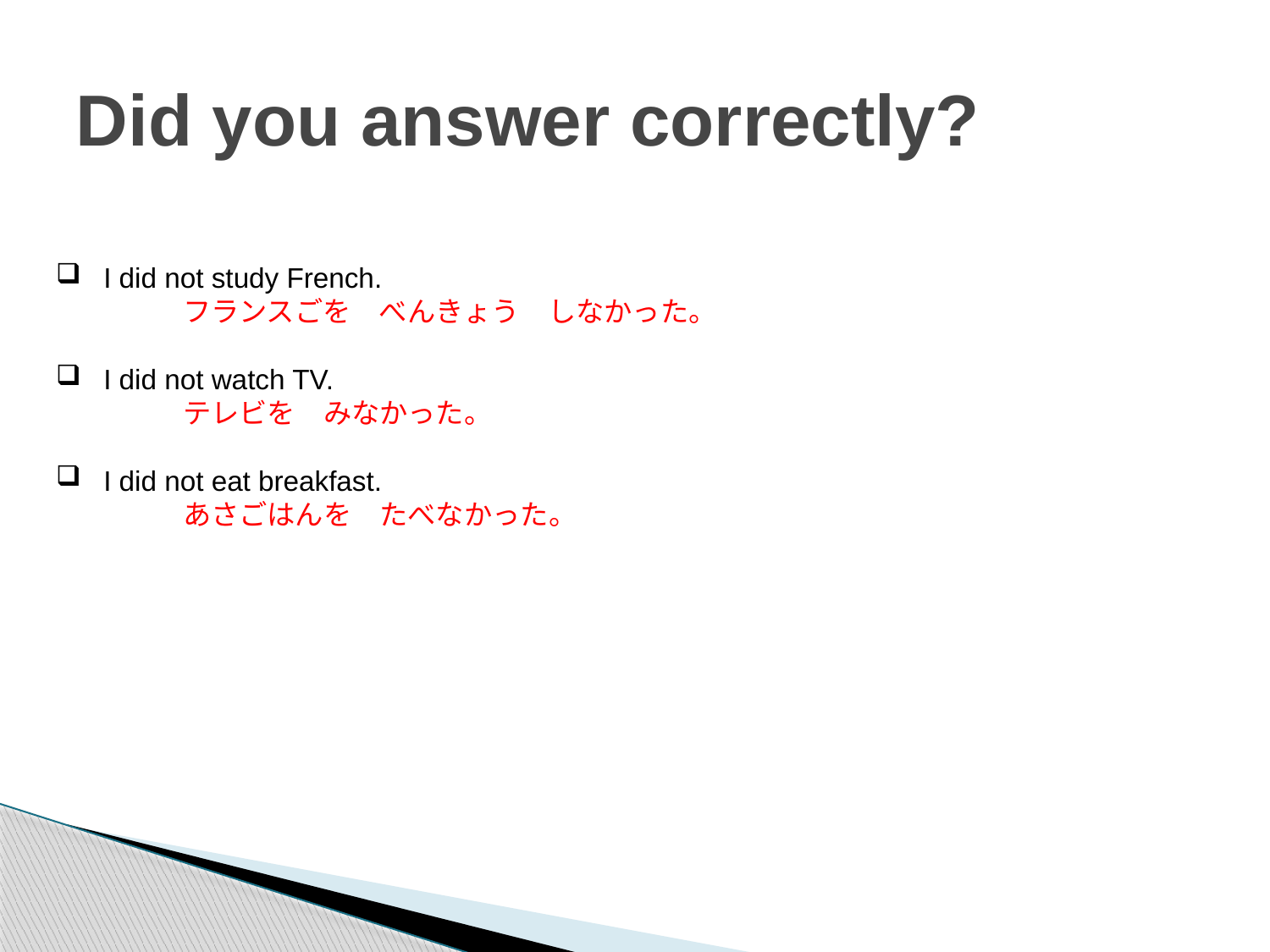

# Did you answer correctly?
I did not study French.
	フランスごを　べんきょう　しなかった。

I did not watch TV.
	テレビを　みなかった。

I did not eat breakfast.
	あさごはんを　たべなかった。